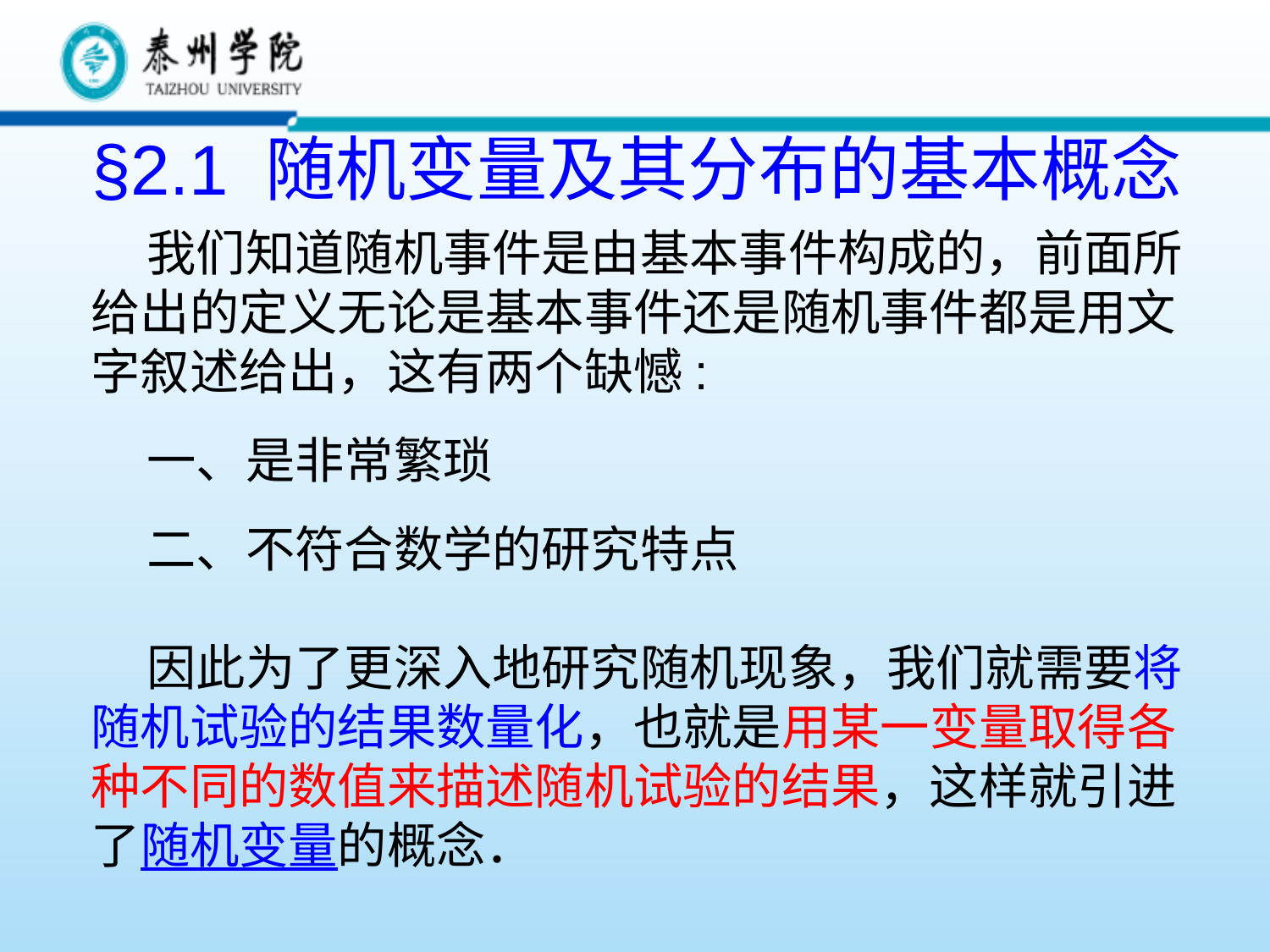

§2.1 随机变量及其分布的基本概念

    我们知道随机事件是由基本事件构成的，前面所给出的定义无论是基本事件还是随机事件都是用文字叙述给出，这有两个缺憾:
    一、是非常繁琐
    二、不符合数学的研究特点

    因此为了更深入地研究随机现象，我们就需要将随机试验的结果数量化，也就是用某一变量取得各种不同的数值来描述随机试验的结果，这样就引进了随机变量的概念．